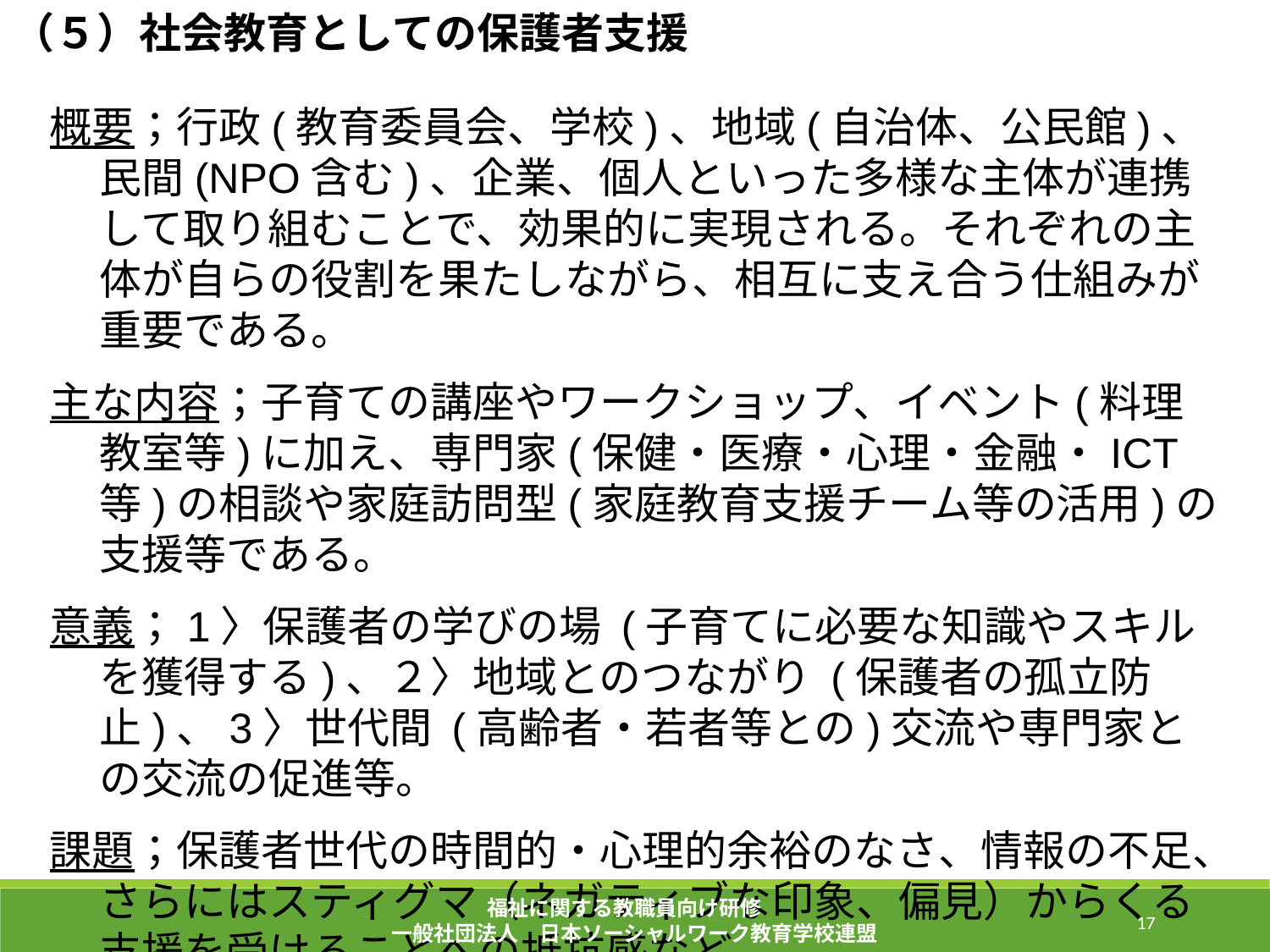

（５）社会教育としての保護者支援
概要；行政(教育委員会、学校)、地域(自治体、公民館)、民間(NPO含む)、企業、個人といった多様な主体が連携して取り組むことで、効果的に実現される。それぞれの主体が自らの役割を果たしながら、相互に支え合う仕組みが重要である。
主な内容；子育ての講座やワークショップ、イベント(料理教室等)に加え、専門家(保健・医療・心理・金融・ICT等)の相談や家庭訪問型(家庭教育支援チーム等の活用)の支援等である。
意義；1〉保護者の学びの場 (子育てに必要な知識やスキルを獲得する)、２〉地域とのつながり (保護者の孤立防止)、3〉世代間 (高齢者・若者等との)交流や専門家との交流の促進等。
課題；保護者世代の時間的・心理的余裕のなさ、情報の不足、さらにはスティグマ（ネガティブな印象、偏見）からくる支援を受けることへの抵抗感など。
福祉に関する教職員向け研修
一般社団法人　日本ソーシャルワーク教育学校連盟
17